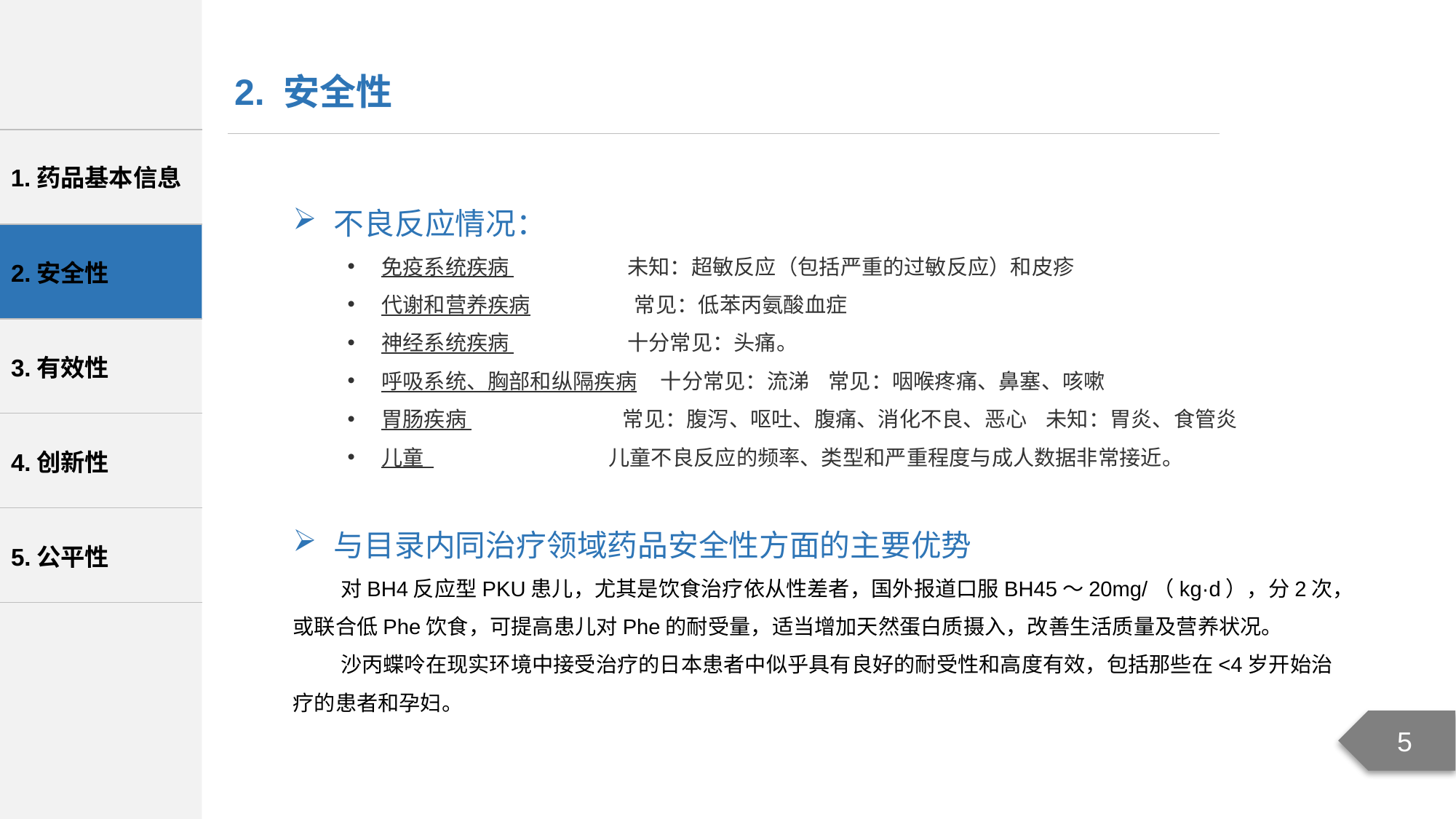

2. 安全性
不良反应情况：
免疫系统疾病                         未知：超敏反应（包括严重的过敏反应）和皮疹
代谢和营养疾病                      常见：低苯丙氨酸血症
神经系统疾病                         十分常见：头痛。
呼吸系统、胸部和纵隔疾病     十分常见：流涕    常见：咽喉疼痛、鼻塞、咳嗽
胃肠疾病                                 常见：腹泻、呕吐、腹痛、消化不良、恶心    未知：胃炎、食管炎
儿童                                       儿童不良反应的频率、类型和严重程度与成人数据非常接近。

与目录内同治疗领域药品安全性方面的主要优势
         对BH4反应型PKU患儿，尤其是饮食治疗依从性差者，国外报道口服BH45～20mg/（kg·d），分2次，或联合低Phe饮食，可提高患儿对Phe的耐受量，适当增加天然蛋白质摄入，改善生活质量及营养状况。
         沙丙蝶呤在现实环境中接受治疗的日本患者中似乎具有良好的耐受性和高度有效，包括那些在<4岁开始治疗的患者和孕妇。